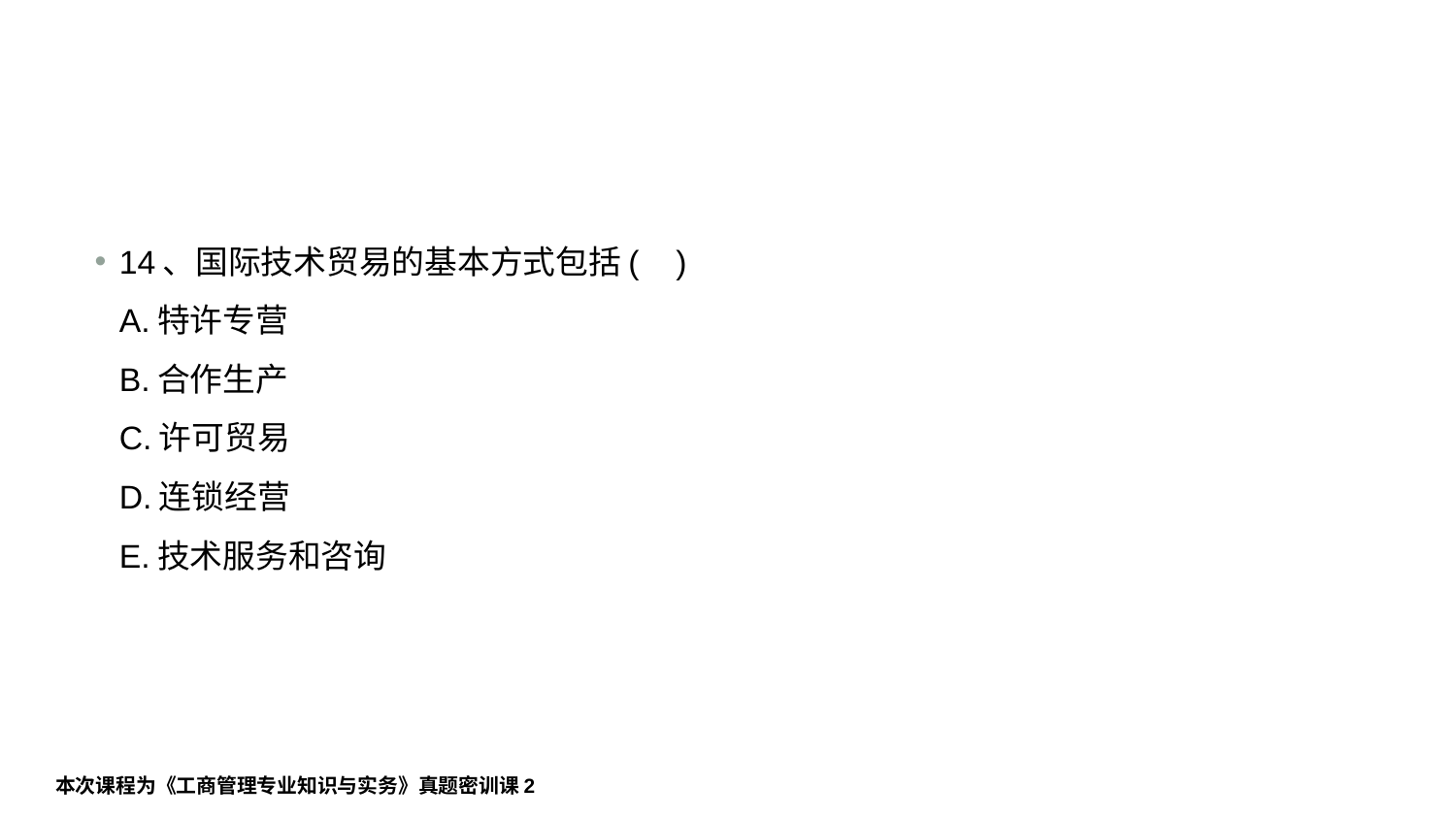

14、国际技术贸易的基本方式包括(    )
A.特许专营
B.合作生产
C.许可贸易
D.连锁经营
E.技术服务和咨询